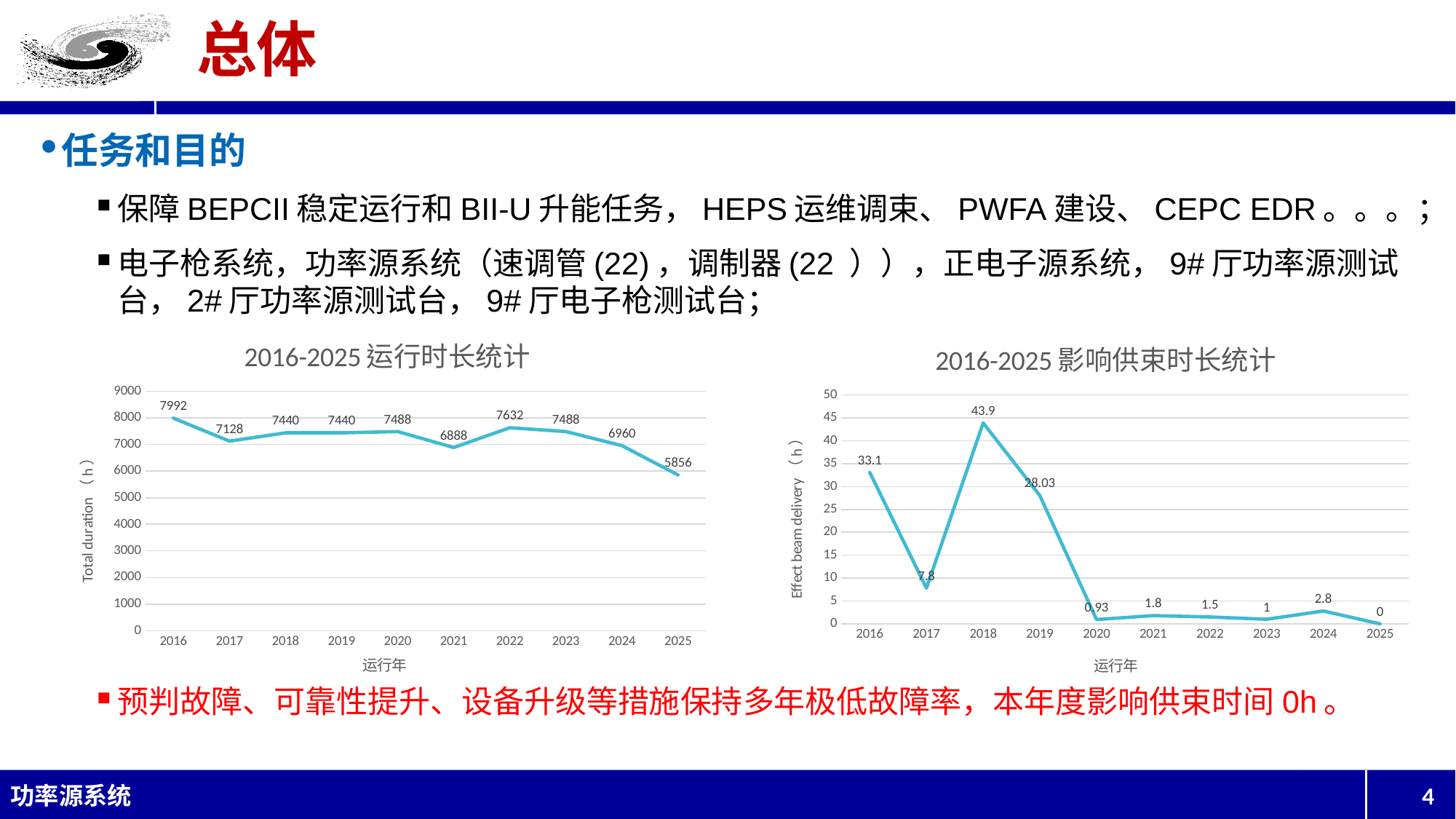

# 总体
任务和目的
保障BEPCII稳定运行和BII-U升能任务，HEPS运维调束、PWFA建设、CEPC EDR。。。；
电子枪系统，功率源系统（速调管(22)，调制器(22 ）），正电子源系统，9#厅功率源测试台，2#厅功率源测试台，9#厅电子枪测试台；

预判故障、可靠性提升、设备升级等措施保持多年极低故障率，本年度影响供束时间0h。

### Chart: 2016-2025运行时长统计

| Category | Total duration（h） |
|---|---|
| 2016 | 7992.0 |
| 2017 | 7128.0 |
| 2018 | 7440.0 |
| 2019 | 7440.0 |
| 2020 | 7488.0 |
| 2021 | 6888.0 |
| 2022 | 7632.0 |
| 2023 | 7488.0 |
| 2024 | 6960.0 |
| 2025 | 5856.0 |

### Chart: 2016-2025影响供束时长统计

| Category | Effect beam delivery（h） |
|---|---|
| 2016 | 33.1 |
| 2017 | 7.8 |
| 2018 | 43.9 |
| 2019 | 28.03 |
| 2020 | 0.93 |
| 2021 | 1.8 |
| 2022 | 1.5 |
| 2023 | 1.0 |
| 2024 | 2.8 |
| 2025 | 0.0 |